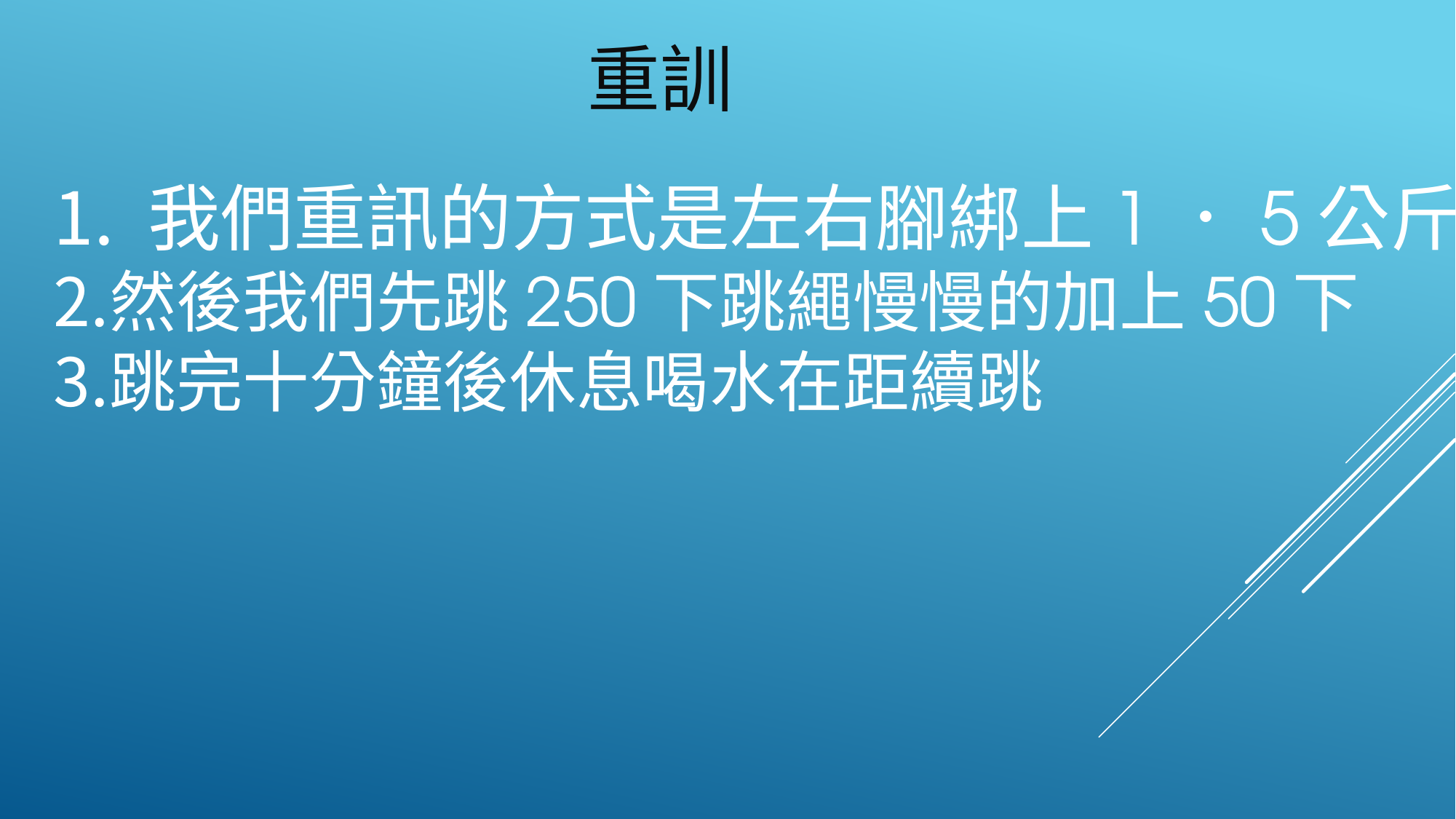

# 重訓
 我們重訊的方式是左右腳綁上1．5公斤
然後我們先跳250下跳繩慢慢的加上50下
跳完十分鐘後休息喝水在距續跳